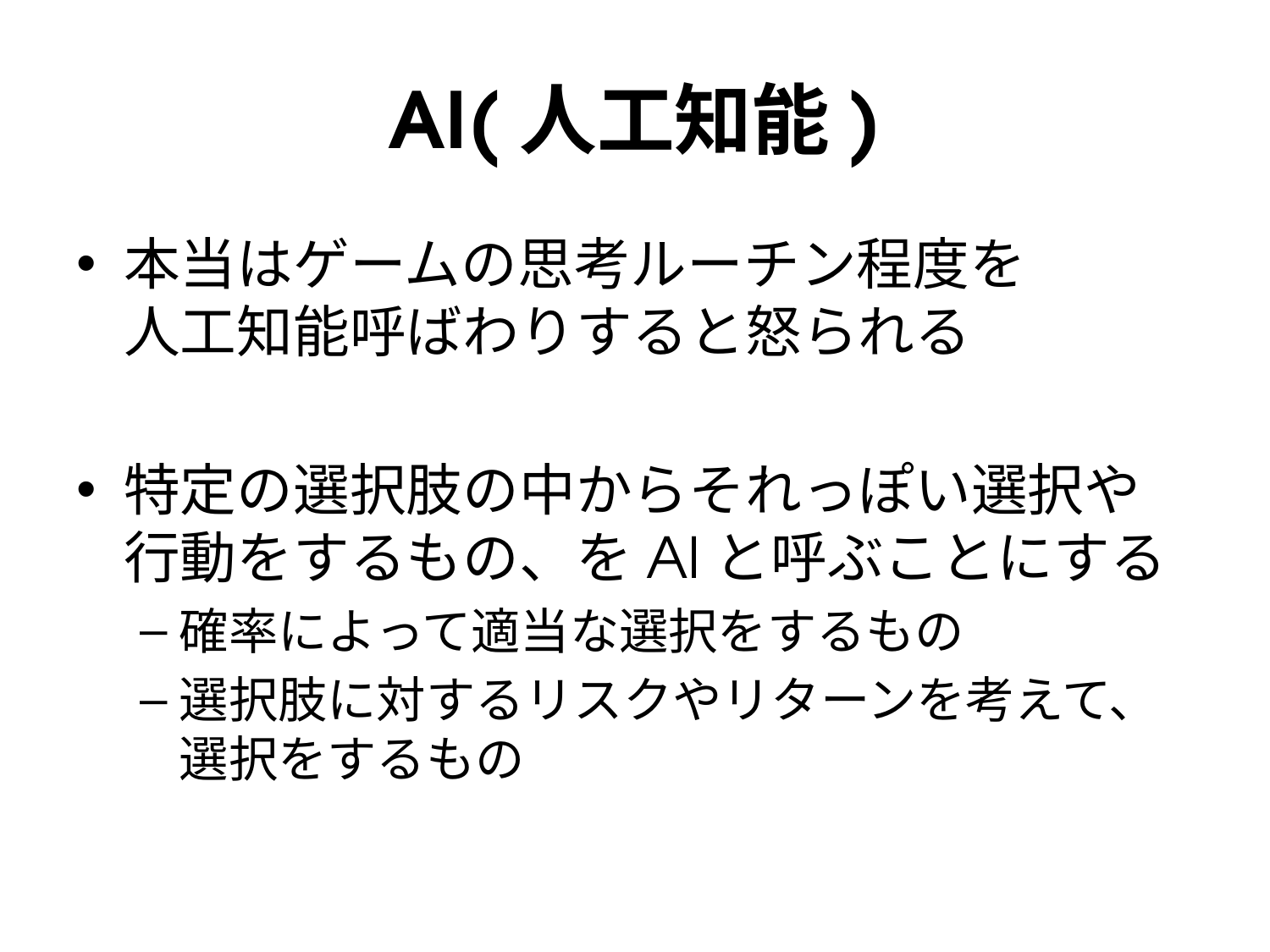

# AI(人工知能)
本当はゲームの思考ルーチン程度を
人工知能呼ばわりすると怒られる

特定の選択肢の中からそれっぽい選択や行動をするもの、をAIと呼ぶことにする
確率によって適当な選択をするもの
選択肢に対するリスクやリターンを考えて、
選択をするもの